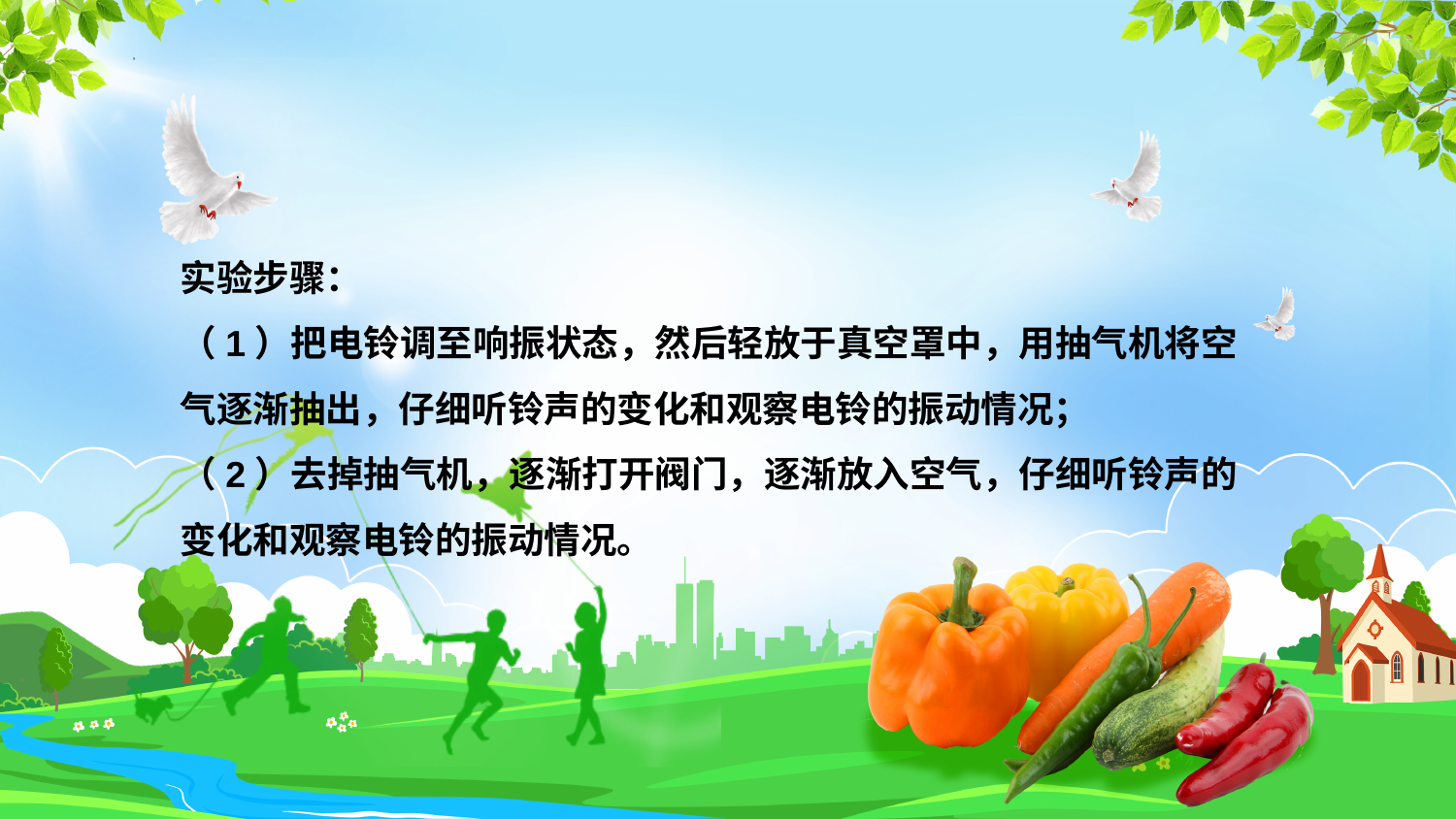

实验步骤：
（1）把电铃调至响振状态，然后轻放于真空罩中，用抽气机将空气逐渐抽出，仔细听铃声的变化和观察电铃的振动情况；
（2）去掉抽气机，逐渐打开阀门，逐渐放入空气，仔细听铃声的变化和观察电铃的振动情况。